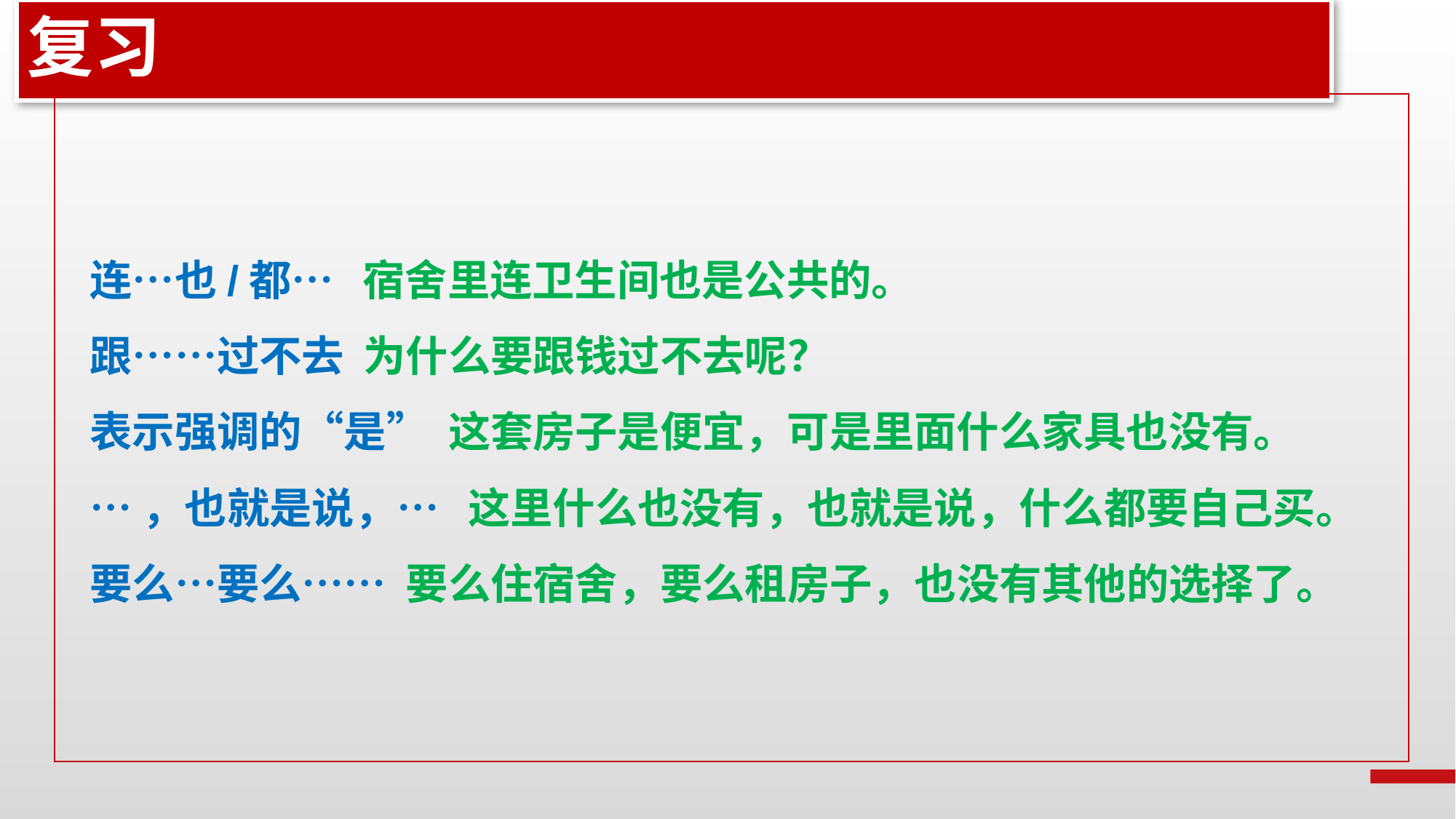

复习

连…也/都…   宿舍里连卫生间也是公共的。
跟……过不去  为什么要跟钱过不去呢？
表示强调的“是”  这套房子是便宜，可是里面什么家具也没有。
…，也就是说，…   这里什么也没有，也就是说，什么都要自己买。
要么…要么……  要么住宿舍，要么租房子，也没有其他的选择了。